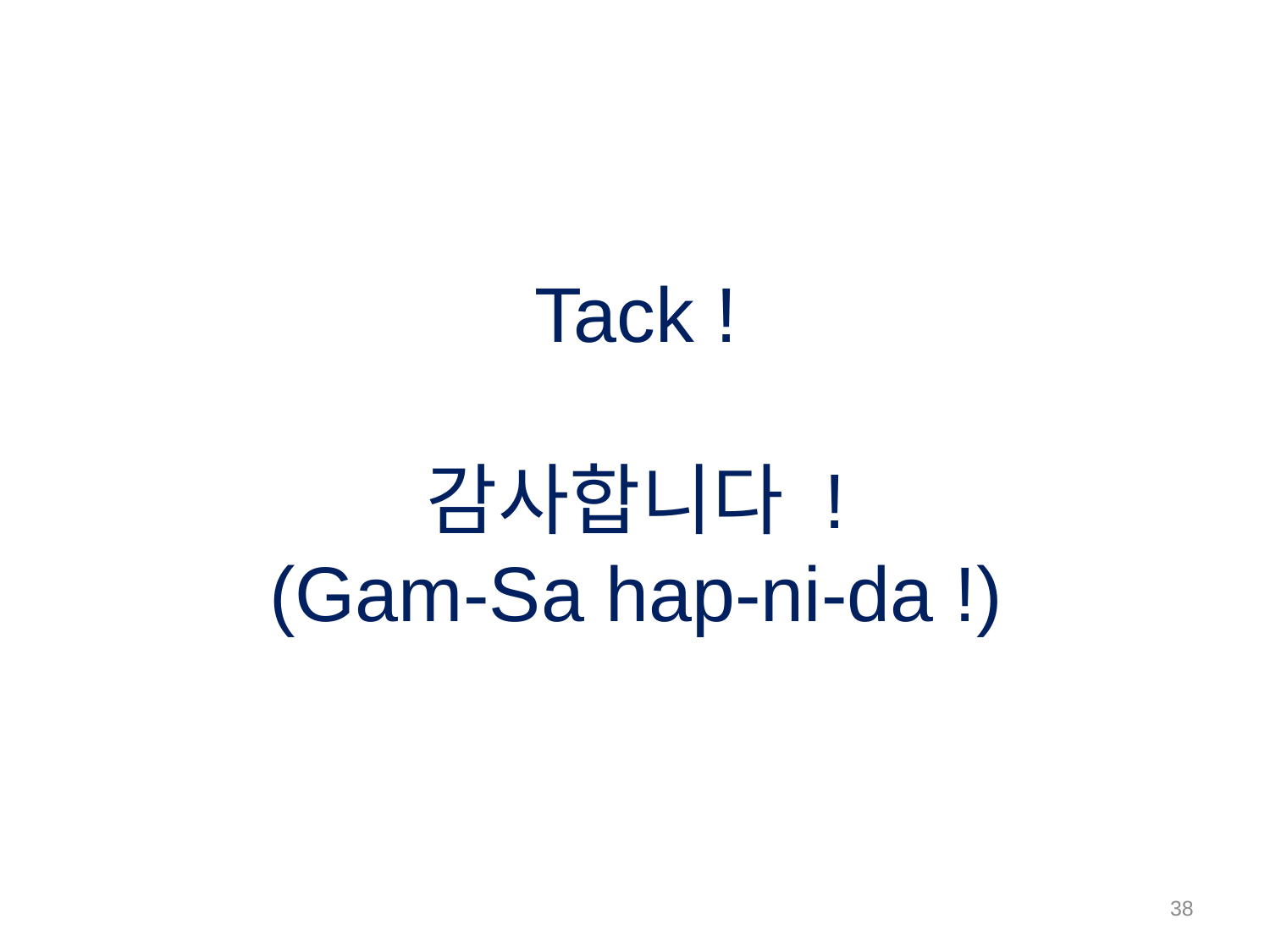

# Tack ! 감사합니다 ! (Gam-Sa hap-ni-da !)
38